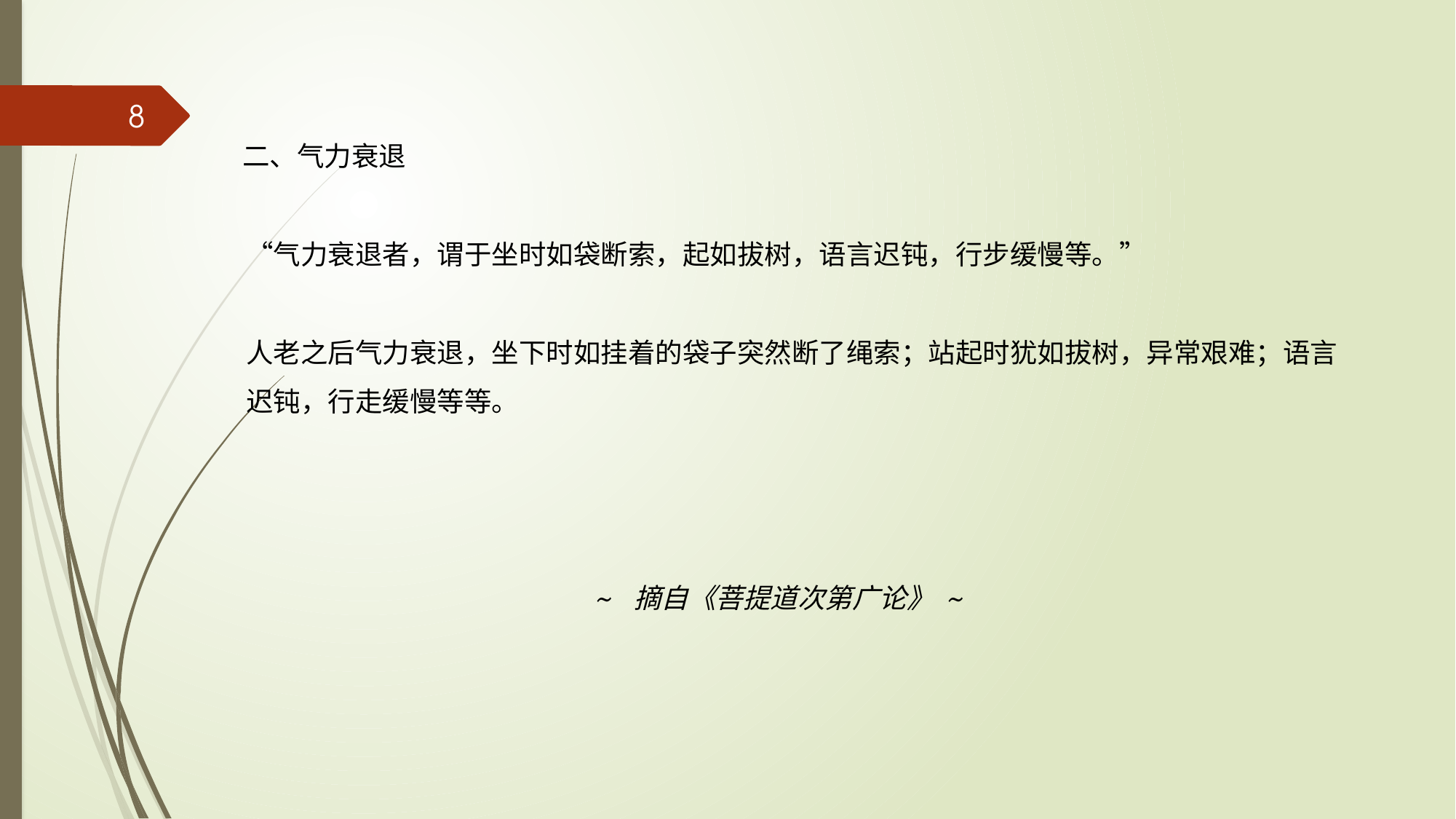

8
     二、气力衰退
“气力衰退者，谓于坐时如袋断索，起如拔树，语言迟钝，行步缓慢等。”
人老之后气力衰退，坐下时如挂着的袋子突然断了绳索；站起时犹如拔树，异常艰难；语言迟钝，行走缓慢等等。

 ~  摘自《菩提道次第广论》 ~